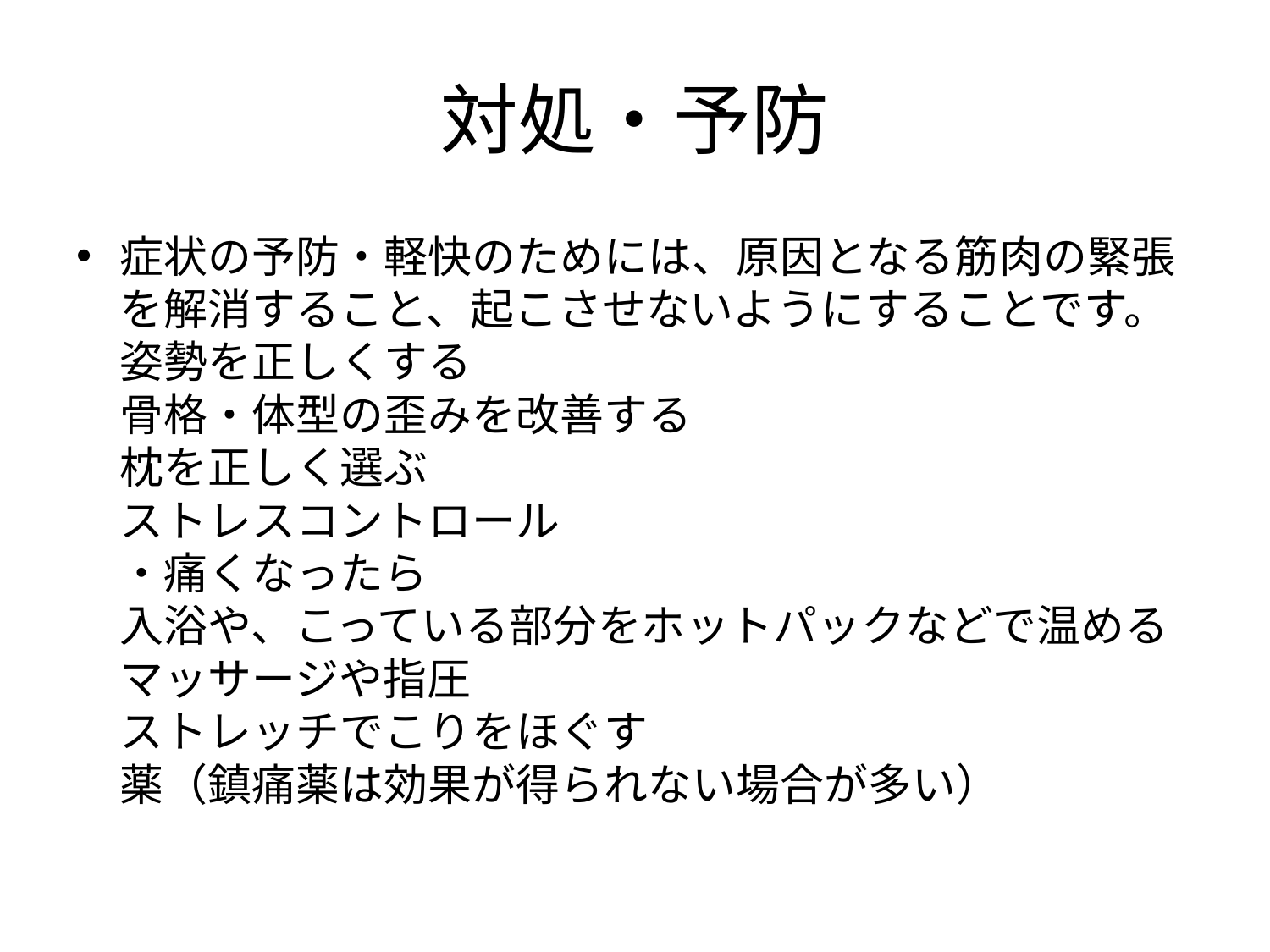

# 対処・予防
症状の予防・軽快のためには、原因となる筋肉の緊張を解消すること、起こさせないようにすることです。
姿勢を正しくする
骨格・体型の歪みを改善する
枕を正しく選ぶ
ストレスコントロール
・痛くなったら
入浴や、こっている部分をホットパックなどで温める
マッサージや指圧
ストレッチでこりをほぐす
薬（鎮痛薬は効果が得られない場合が多い）